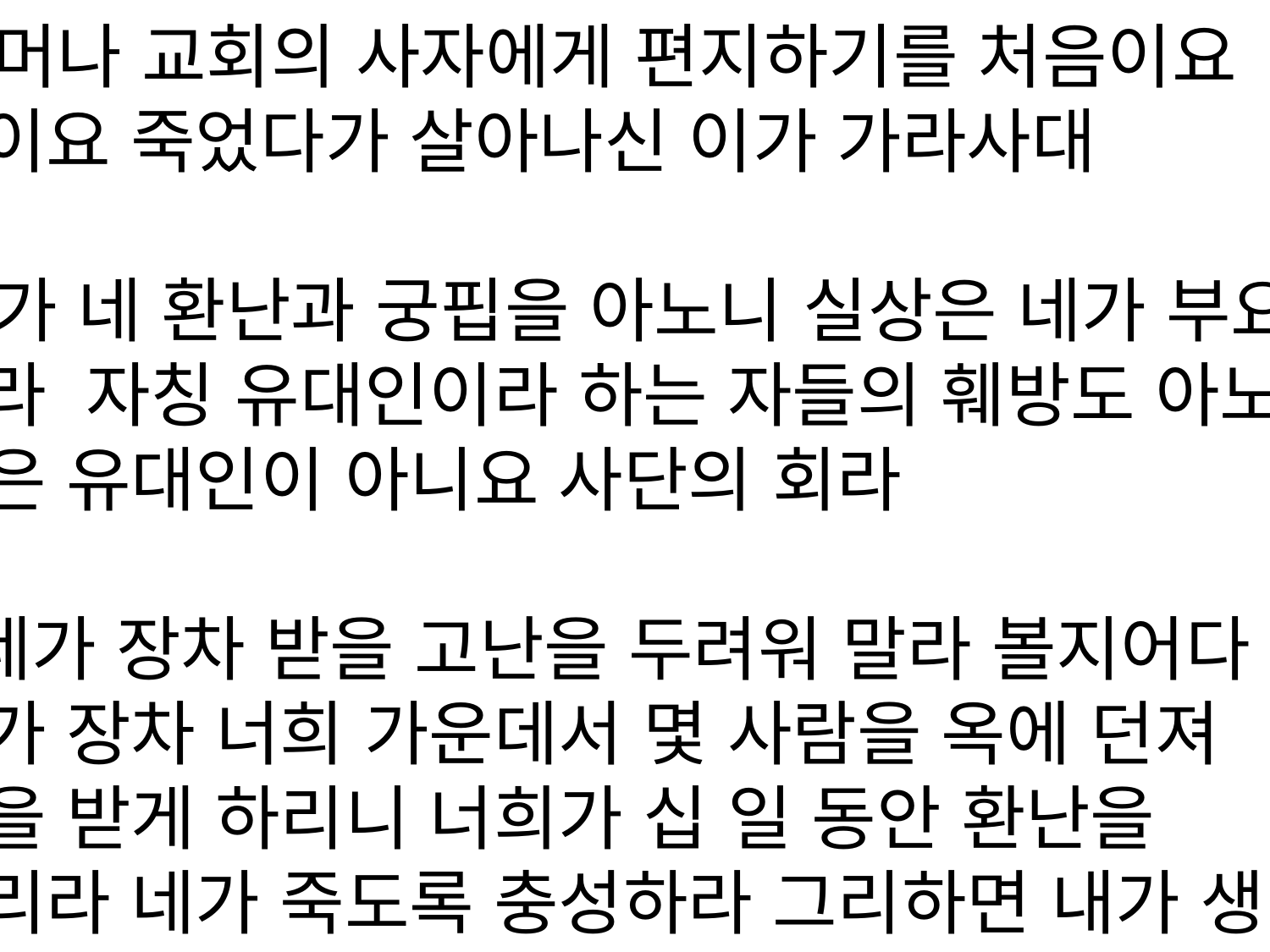

8 서머나 교회의 사자에게 편지하기를 처음이요 나중이요 죽었다가 살아나신 이가 가라사대

9 내가 네 환난과 궁핍을 아노니 실상은 네가 부요한 자니라  자칭 유대인이라 하는 자들의 훼방도 아노니 실상은 유대인이 아니요 사단의 회라

10 네가 장차 받을 고난을 두려워 말라 볼지어다 마귀가 장차 너희 가운데서 몇 사람을 옥에 던져 시험을 받게 하리니 너희가 십 일 동안 환난을 받으리라 네가 죽도록 충성하라 그리하면 내가 생명의 면류관을 네게 주리라